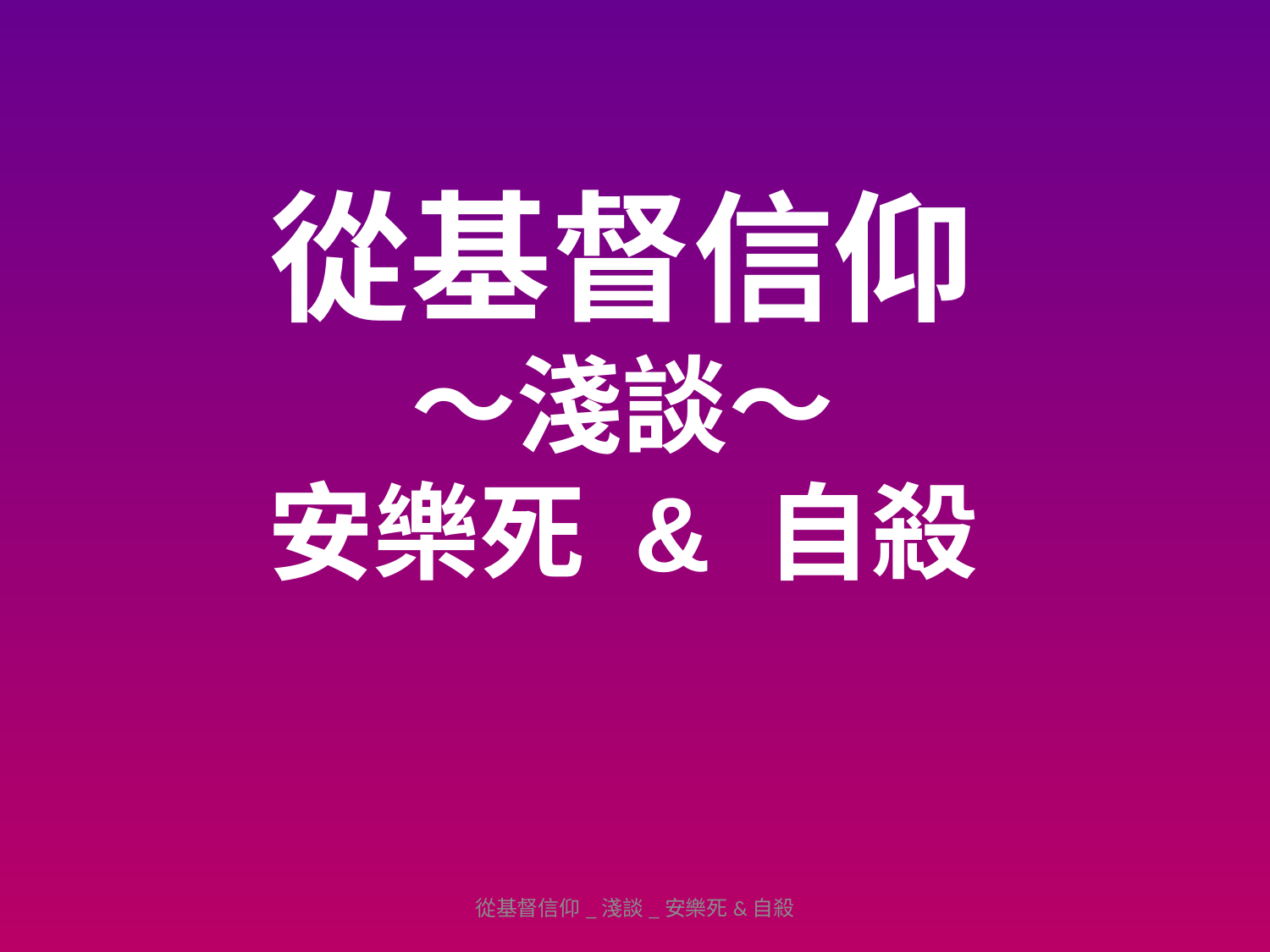

# 從基督信仰 ～淺談～ 安樂死 & 自殺
從基督信仰_淺談_安樂死&自殺